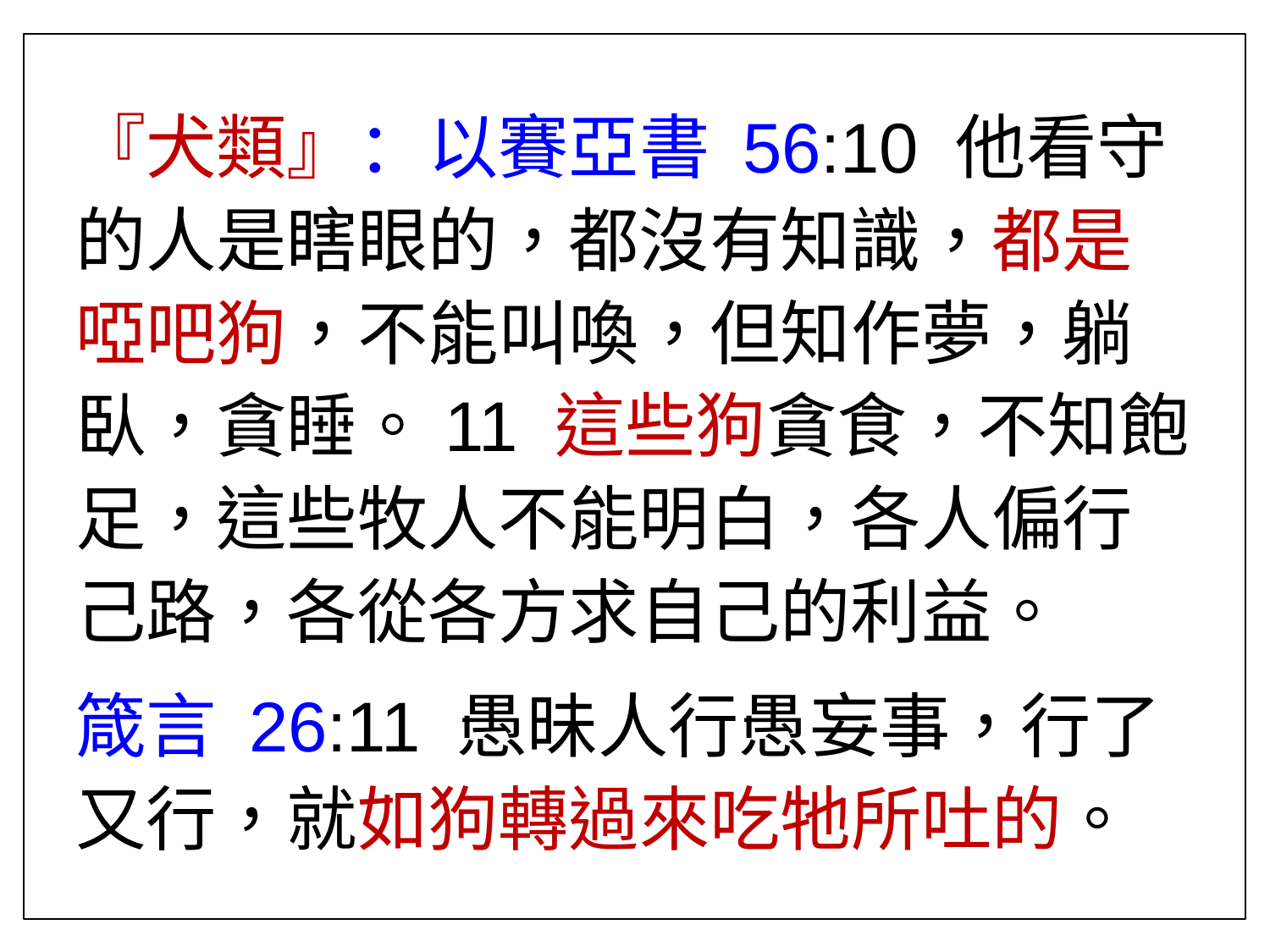

『犬類』：以賽亞書 56:10 他看守的人是瞎眼的，都沒有知識，都是啞吧狗，不能叫喚，但知作夢，躺臥，貪睡。11 這些狗貪食，不知飽足，這些牧人不能明白，各人偏行己路，各從各方求自己的利益。
箴言 26:11 愚昧人行愚妄事，行了又行，就如狗轉過來吃牠所吐的。